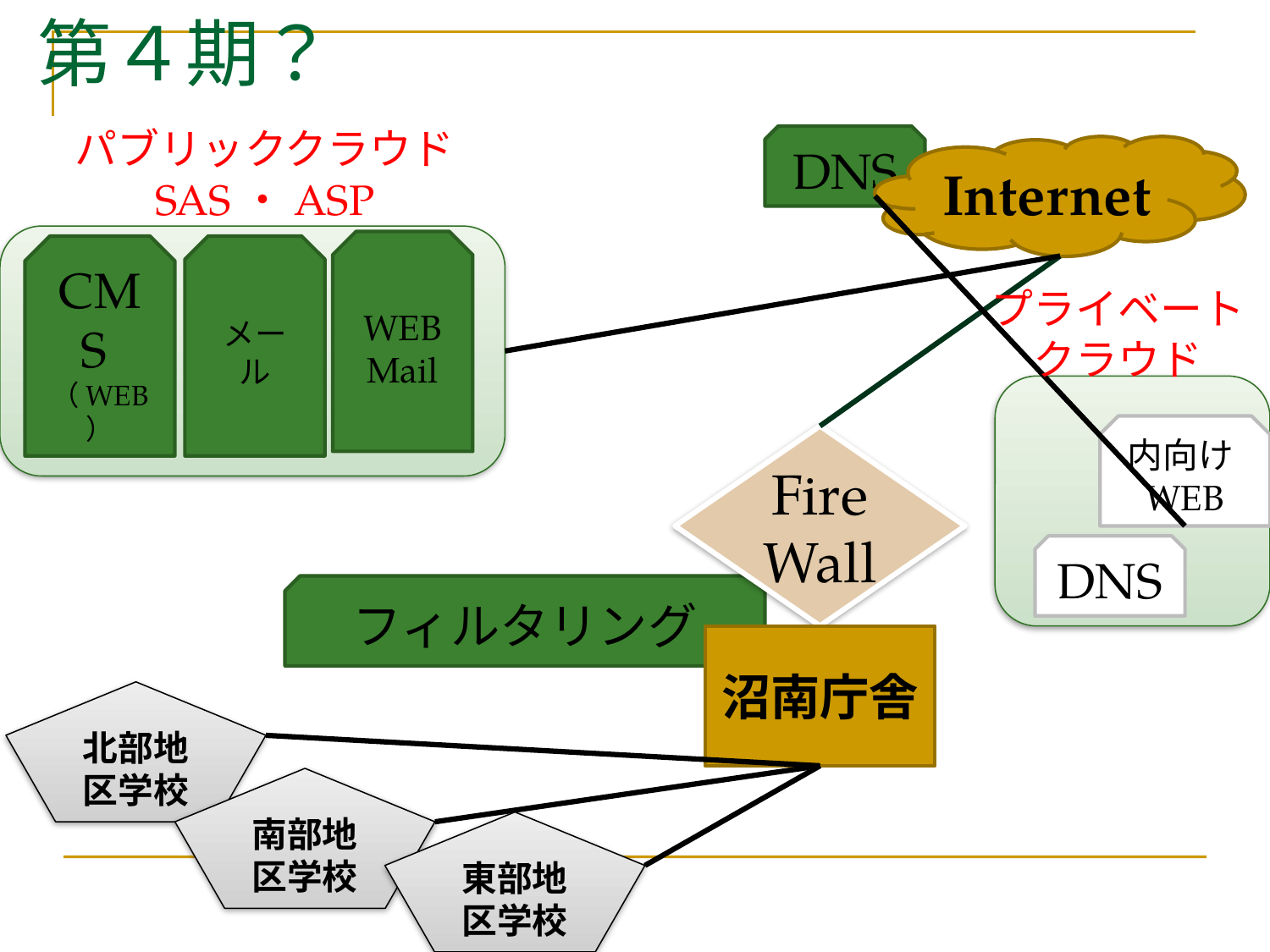

# 第４期？
パブリッククラウド
SAS・ASP
DNS
Internet

WEBMail
CMS（WEB ）
メール
プライベート
クラウド

内向けWEB
Fire
Wall
DNS
フィルタリング
沼南庁舎
北部地区学校
南部地区学校
東部地区学校